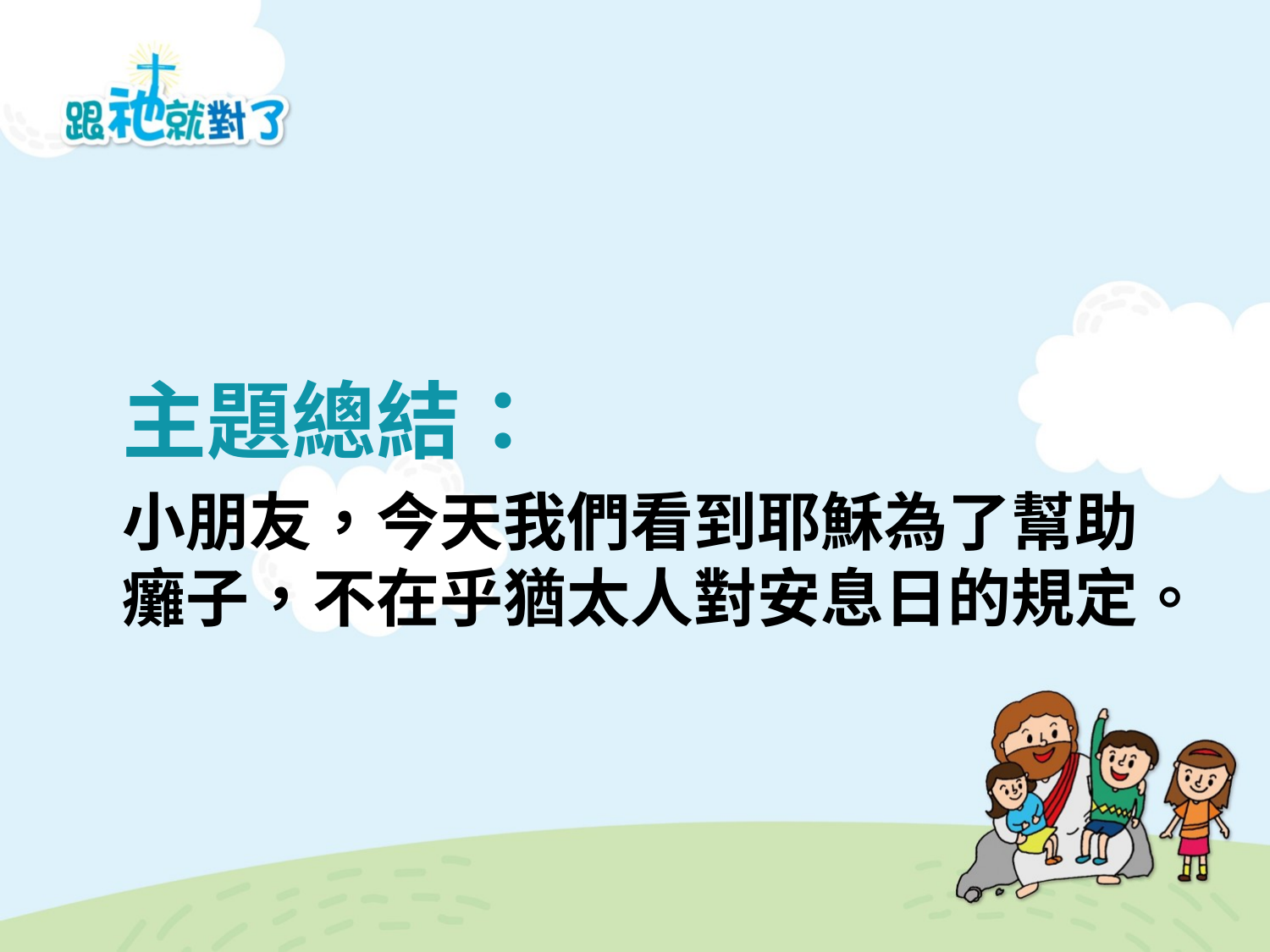

主題總結：
小朋友，今天我們看到耶穌為了幫助癱子，不在乎猶太人對安息日的規定。